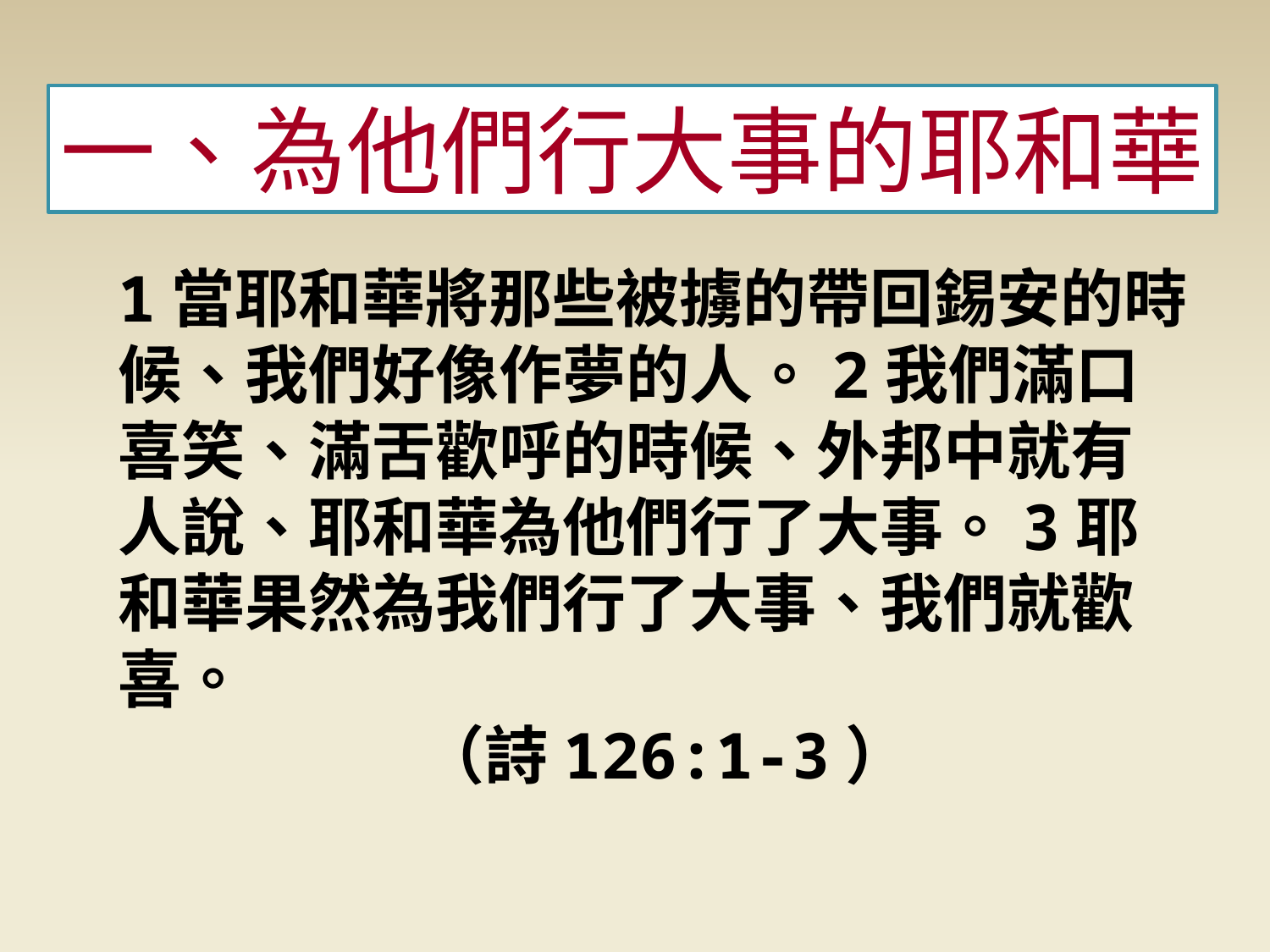

一、為他們行大事的耶和華
1當耶和華將那些被擄的帶回錫安的時候、我們好像作夢的人。2我們滿口喜笑、滿舌歡呼的時候、外邦中就有人說、耶和華為他們行了大事。3耶和華果然為我們行了大事、我們就歡喜。
                    （詩126:1-3）